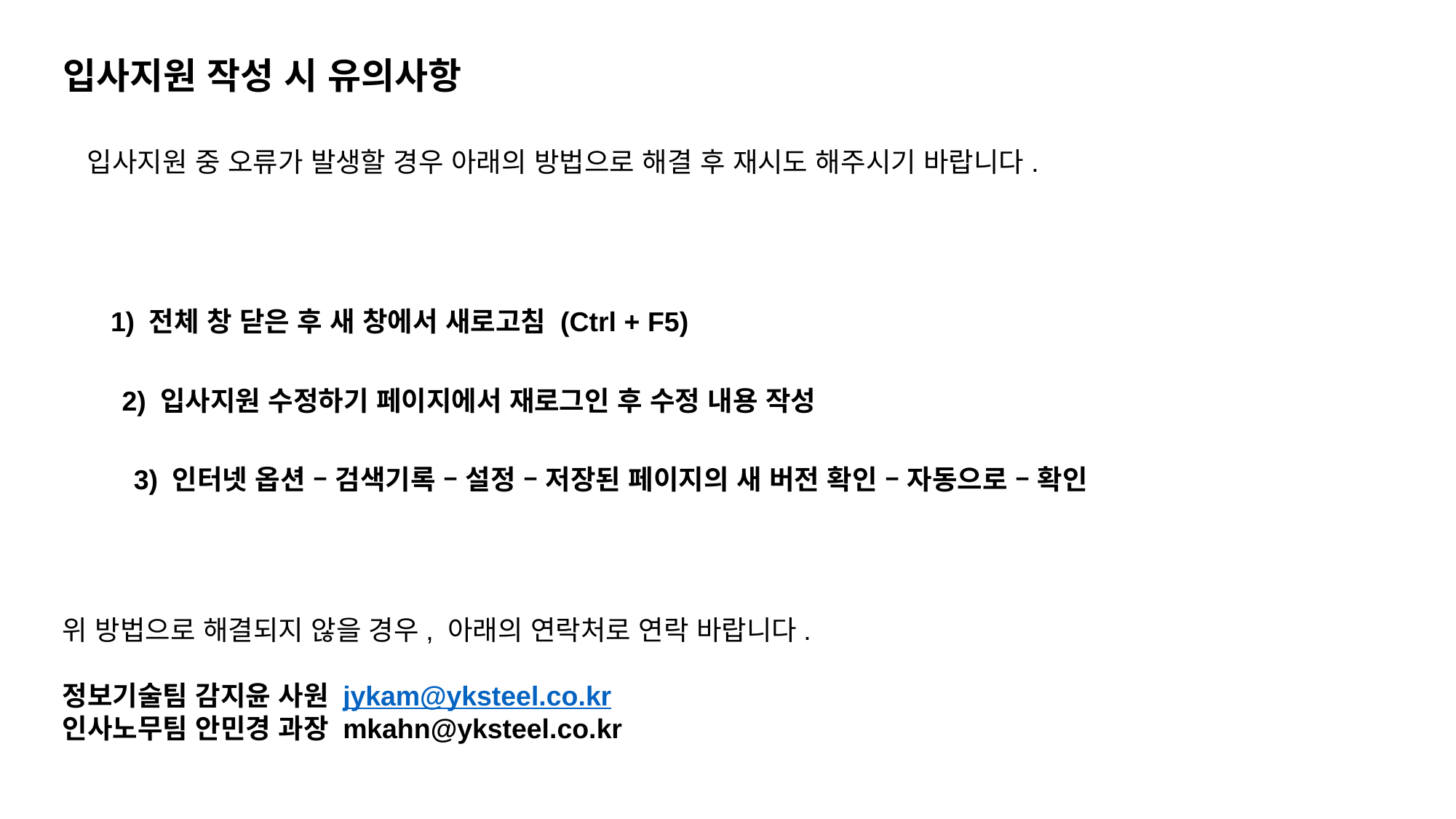

입사지원 작성 시 유의사항
입사지원 중 오류가 발생할 경우 아래의 방법으로 해결 후 재시도 해주시기 바랍니다.
1) 전체 창 닫은 후 새 창에서 새로고침 (Ctrl + F5)
2) 입사지원 수정하기 페이지에서 재로그인 후 수정 내용 작성
3) 인터넷 옵션 – 검색기록 – 설정 – 저장된 페이지의 새 버전 확인 – 자동으로 – 확인
위 방법으로 해결되지 않을 경우, 아래의 연락처로 연락 바랍니다.

정보기술팀 감지윤 사원 jykam@yksteel.co.kr
인사노무팀 안민경 과장 mkahn@yksteel.co.kr